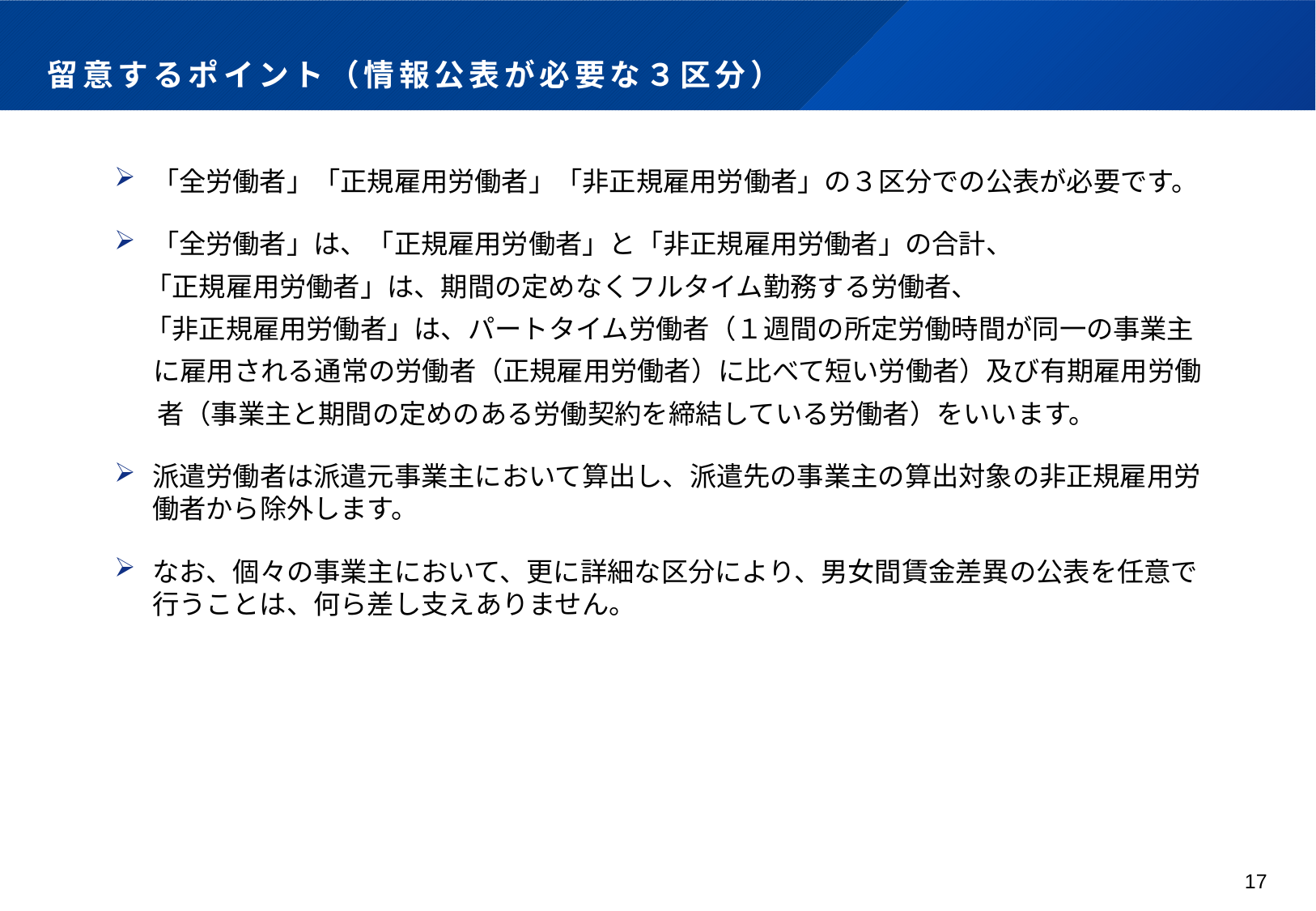

# 留意するポイント（情報公表が必要な３区分）
「全労働者」「正規雇用労働者」「非正規雇用労働者」の３区分での公表が必要です。

「全労働者」は、「正規雇用労働者」と「非正規雇用労働者」の合計、
    「正規雇用労働者」は、期間の定めなくフルタイム勤務する労働者、
    「非正規雇用労働者」は、パートタイム労働者（１週間の所定労働時間が同一の事業主
　  に雇用される通常の労働者（正規雇用労働者）に比べて短い労働者）及び有期雇用労働
      者（事業主と期間の定めのある労働契約を締結している労働者）をいいます。

派遣労働者は派遣元事業主において算出し、派遣先の事業主の算出対象の非正規雇用労働者から除外します。

なお、個々の事業主において、更に詳細な区分により、男女間賃金差異の公表を任意で行うことは、何ら差し支えありません。
17